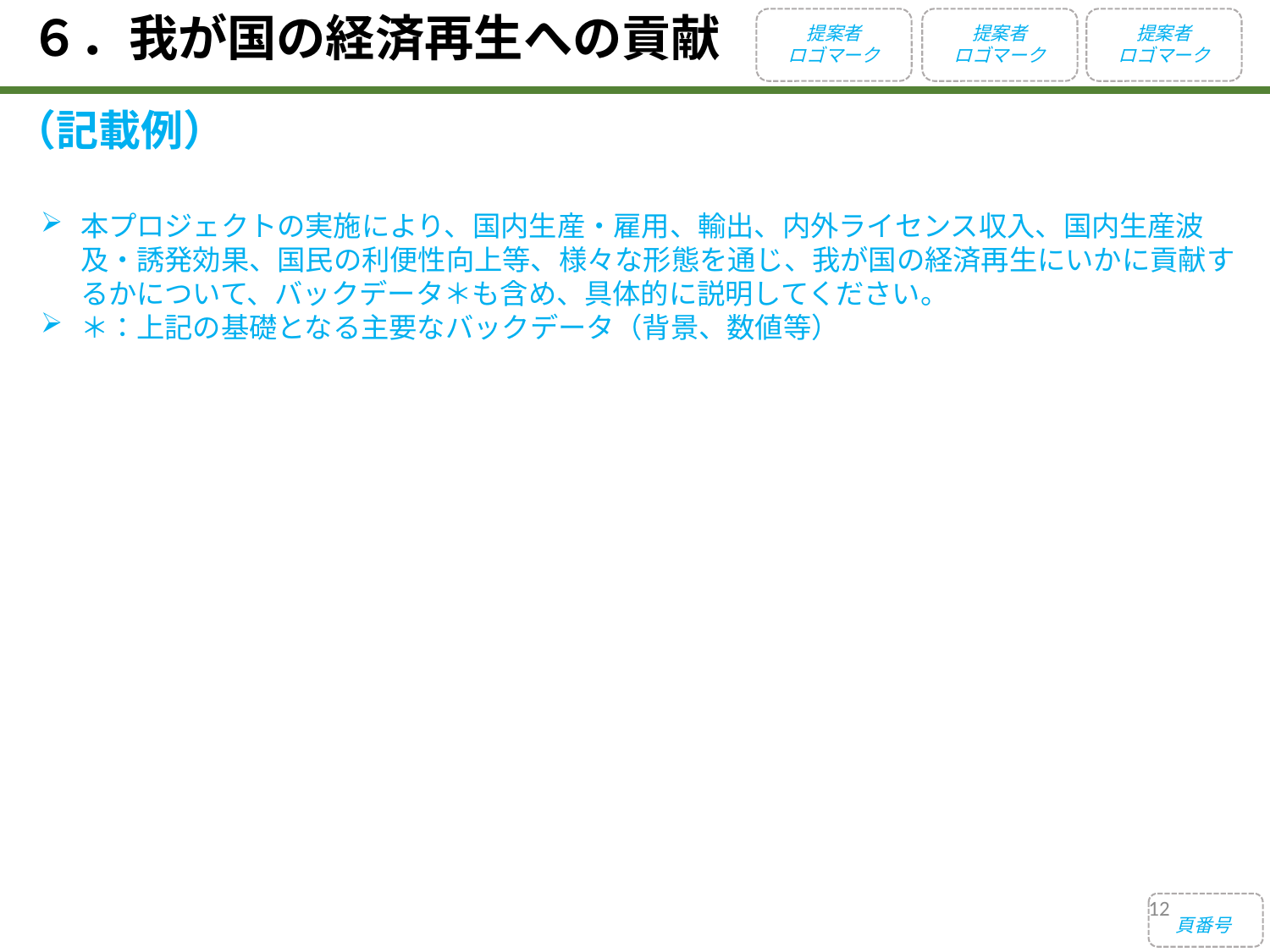

６．我が国の経済再生への貢献

提案者
ロゴマーク
提案者
ロゴマーク
提案者
ロゴマーク
（記載例）
本プロジェクトの実施により、国内生産・雇用、輸出、内外ライセンス収入、国内生産波及・誘発効果、国民の利便性向上等、様々な形態を通じ、我が国の経済再生にいかに貢献するかについて、バックデータ＊も含め、具体的に説明してください。
＊：上記の基礎となる主要なバックデータ（背景、数値等）
12

頁番号